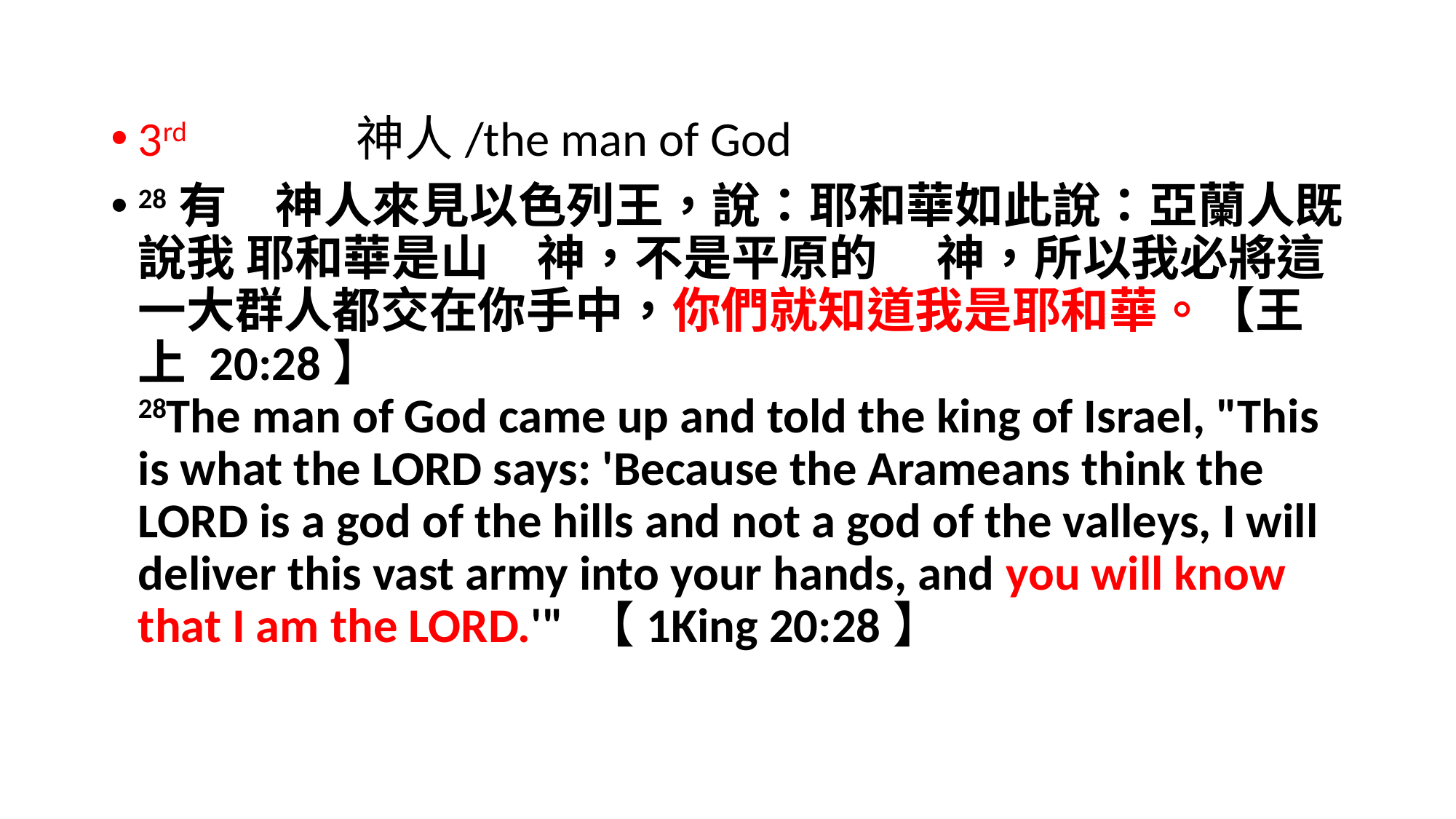

#
3rd 	 	神人/the man of God
28有　神人來見以色列王，說：耶和華如此說：亞蘭人既說我 耶和華是山　神，不是平原的　 神，所以我必將這一大群人都交在你手中，你們就知道我是耶和華。【王上 20:28】
28The man of God came up and told the king of Israel, "This is what the LORD says: 'Because the Arameans think the LORD is a god of the hills and not a god of the valleys, I will deliver this vast army into your hands, and you will know that I am the LORD.'" 【1King 20:28】